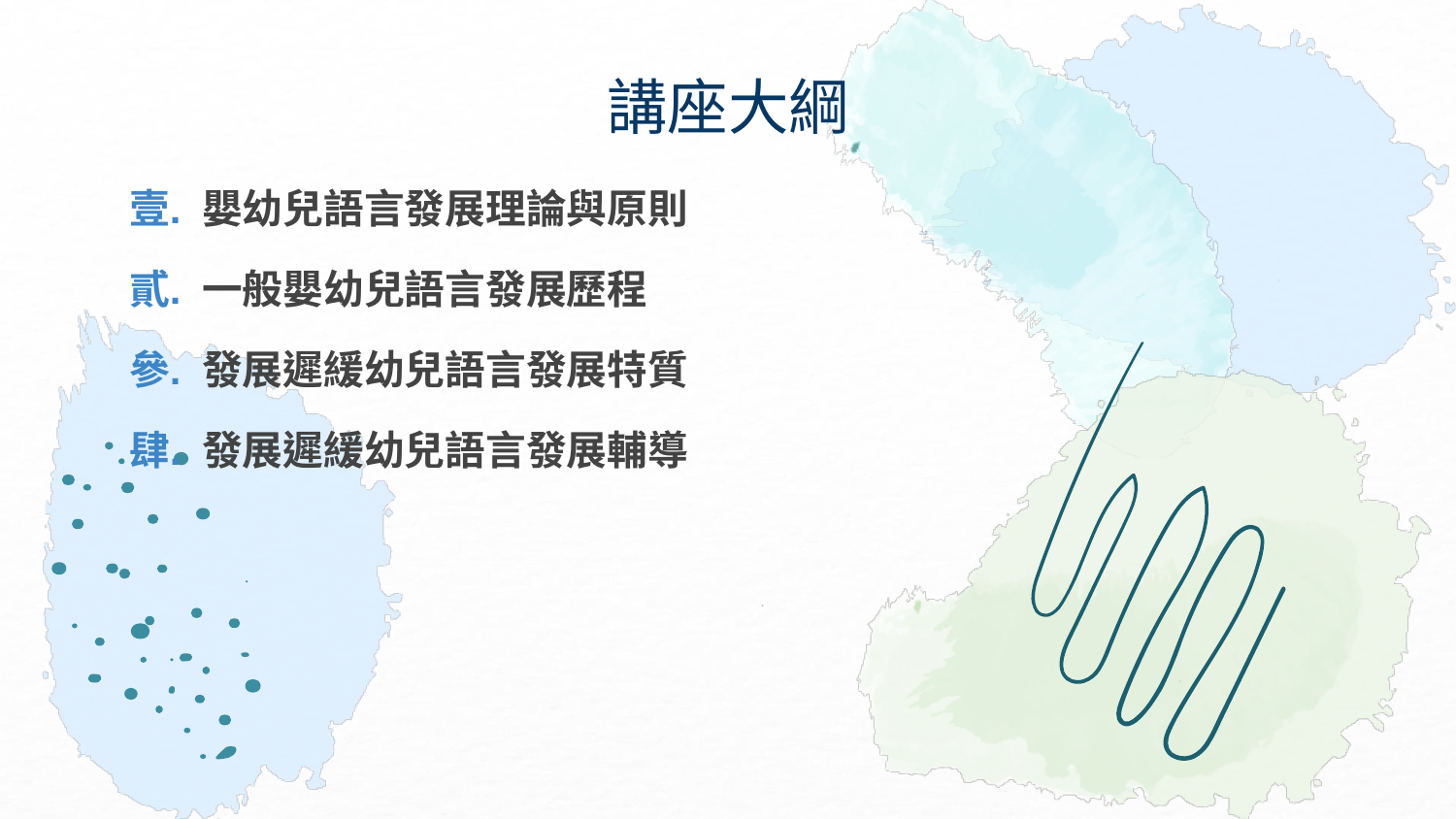

# 講座大綱
嬰幼兒語言發展理論與原則
一般嬰幼兒語言發展歷程
發展遲緩幼兒語言發展特質
發展遲緩幼兒語言發展輔導